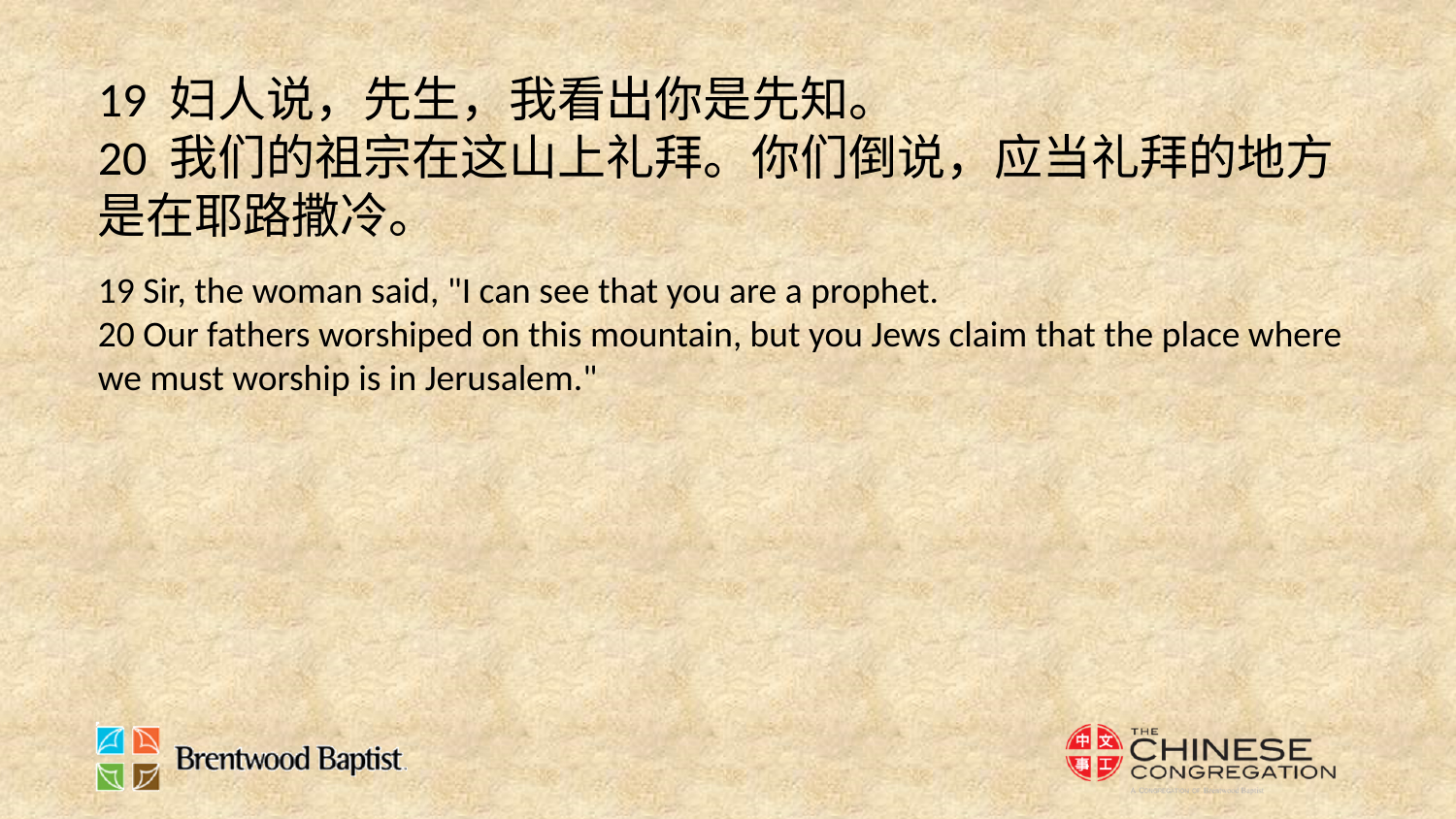

19 妇人说，先生，我看出你是先知。
20 我们的祖宗在这山上礼拜。你们倒说，应当礼拜的地方是在耶路撒冷。

19 Sir, the woman said, "I can see that you are a prophet.
20 Our fathers worshiped on this mountain, but you Jews claim that the place where we must worship is in Jerusalem."